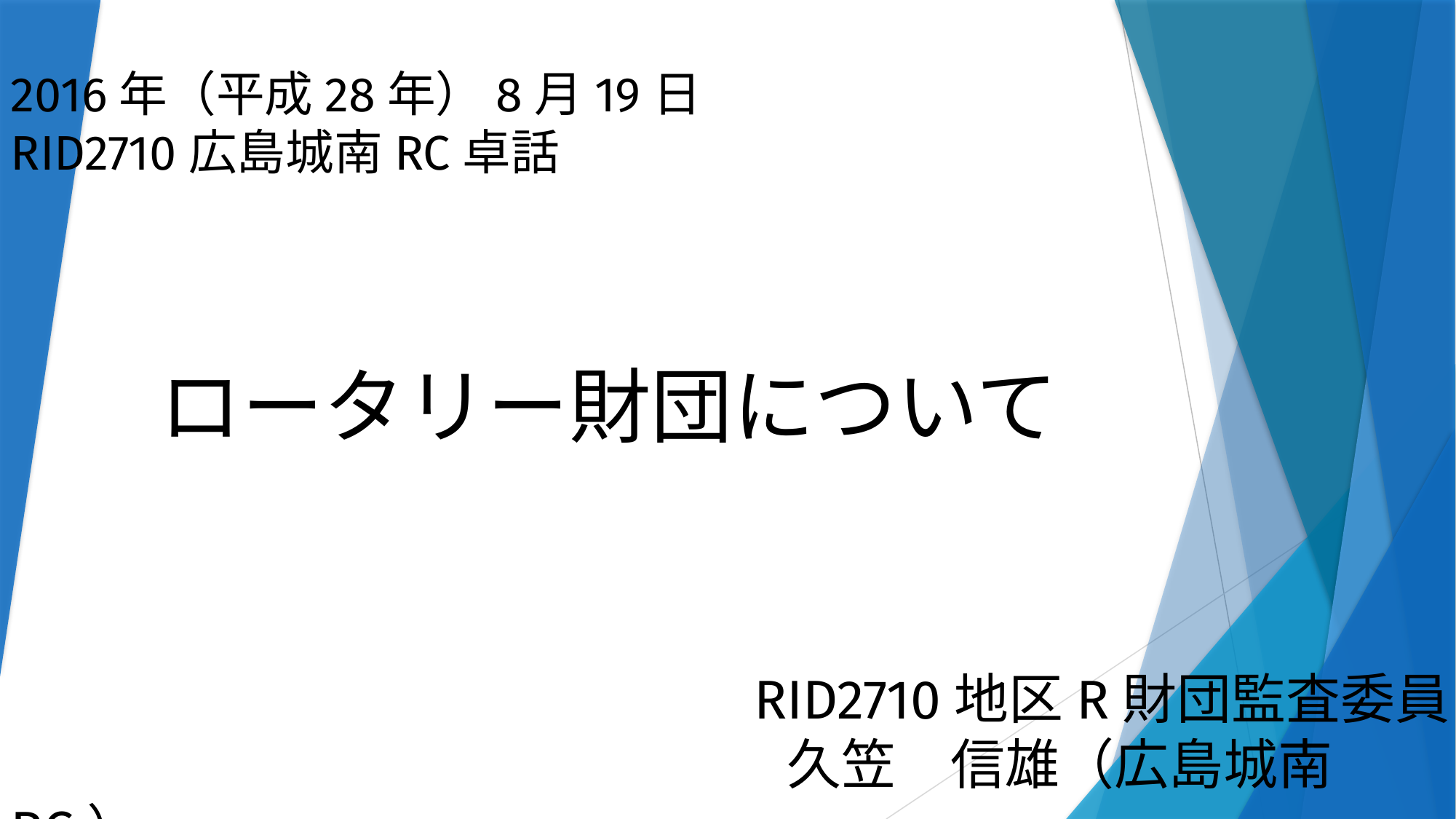

2016年（平成28年）8月19日
RID2710広島城南RC卓話
 
 
 
 　　　　　ロータリー財団について
 
 
 
 
　　　　　　　　　　　　　　　　　　　　　　　　　　　RID2710地区R財団監査委員
　　　　　　　　　　　 　　　久笠　信雄（広島城南RC）
#